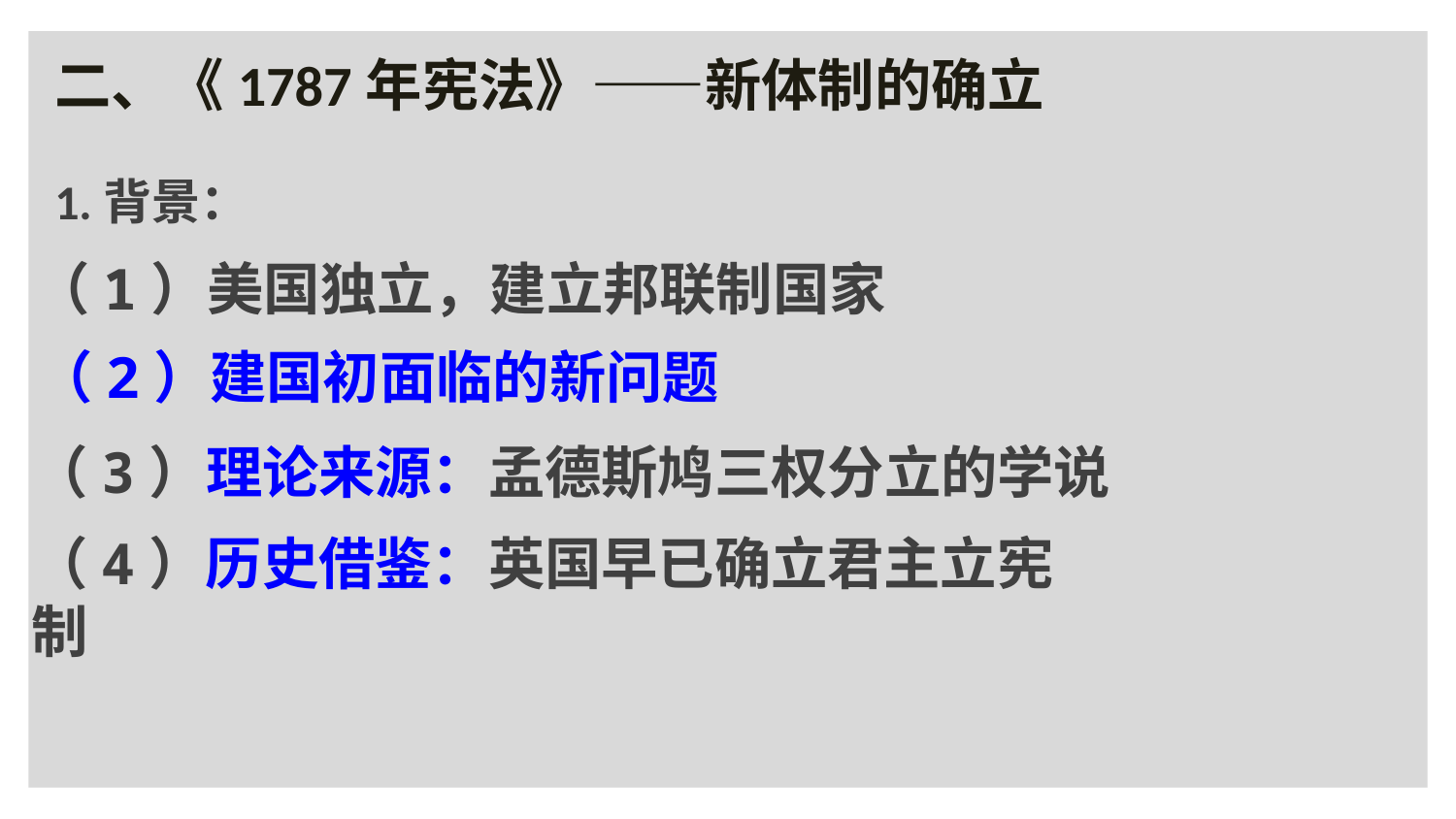

二、《1787年宪法》——新体制的确立
1.背景：
（1）美国独立，建立邦联制国家
（2）建国初面临的新问题
（3）理论来源：孟德斯鸠三权分立的学说
（4）历史借鉴：英国早已确立君主立宪制